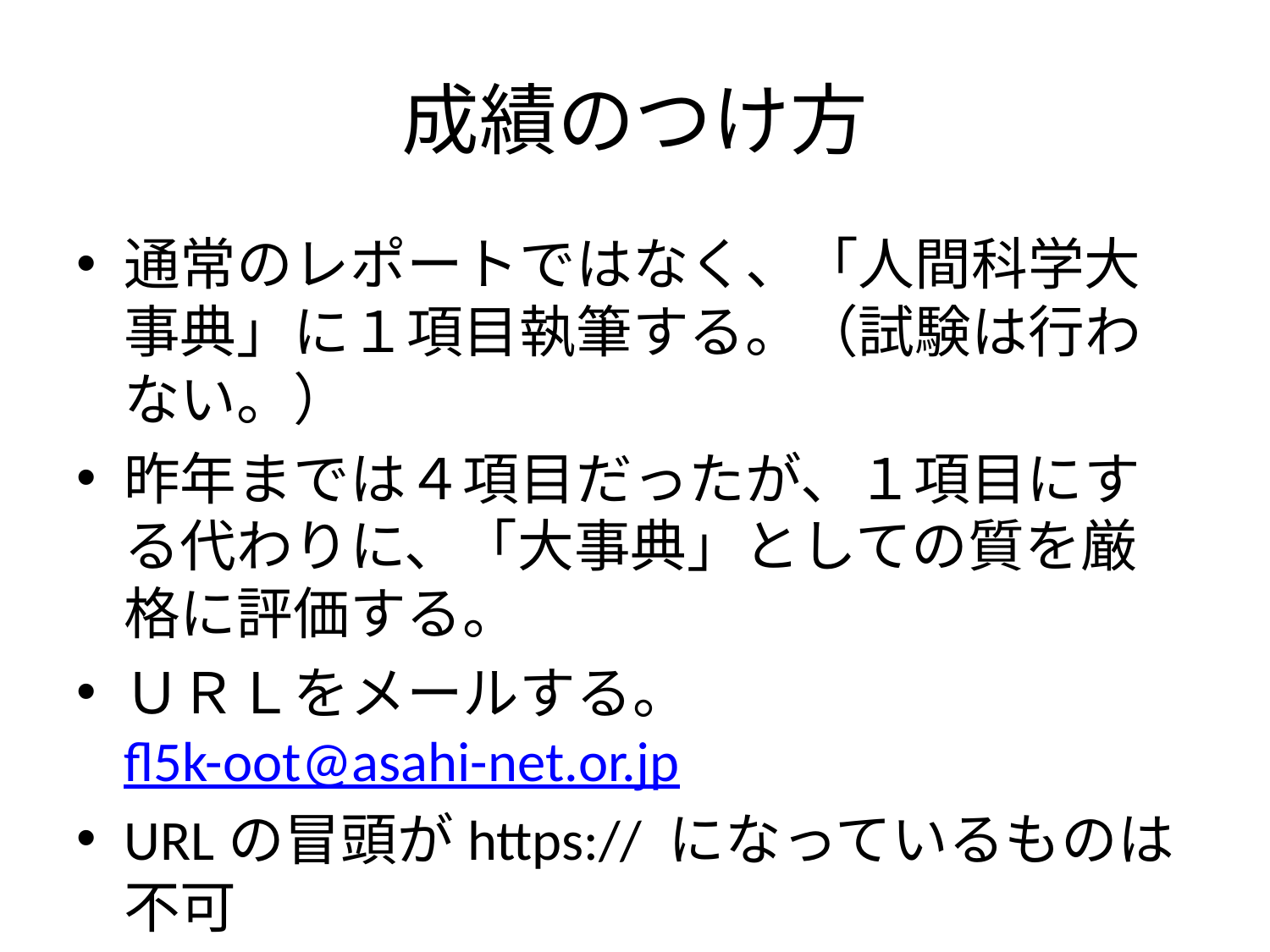

# 成績のつけ方
通常のレポートではなく、「人間科学大事典」に１項目執筆する。（試験は行わない。）
昨年までは４項目だったが、１項目にする代わりに、「大事典」としての質を厳格に評価する。
ＵＲＬをメールする。fl5k-oot@asahi-net.or.jp
URLの冒頭がhttps:// になっているものは不可